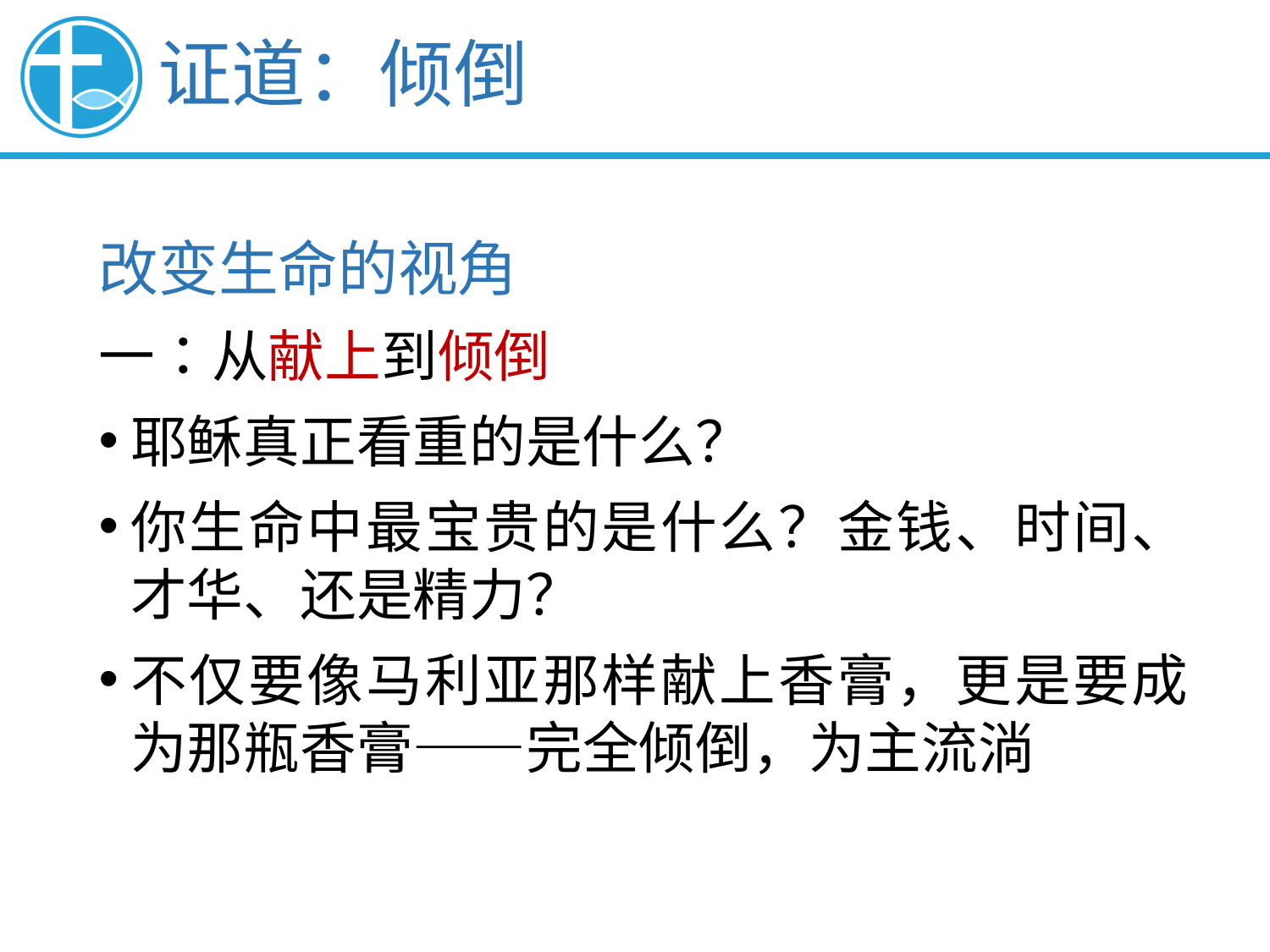

证道：倾倒
改变生命的视角
一：从献上到倾倒
耶稣真正看重的是什么？
你生命中最宝贵的是什么？金钱、时间、才华、还是精力？
不仅要像马利亚那样献上香膏，更是要成为那瓶香膏——完全倾倒，为主流淌